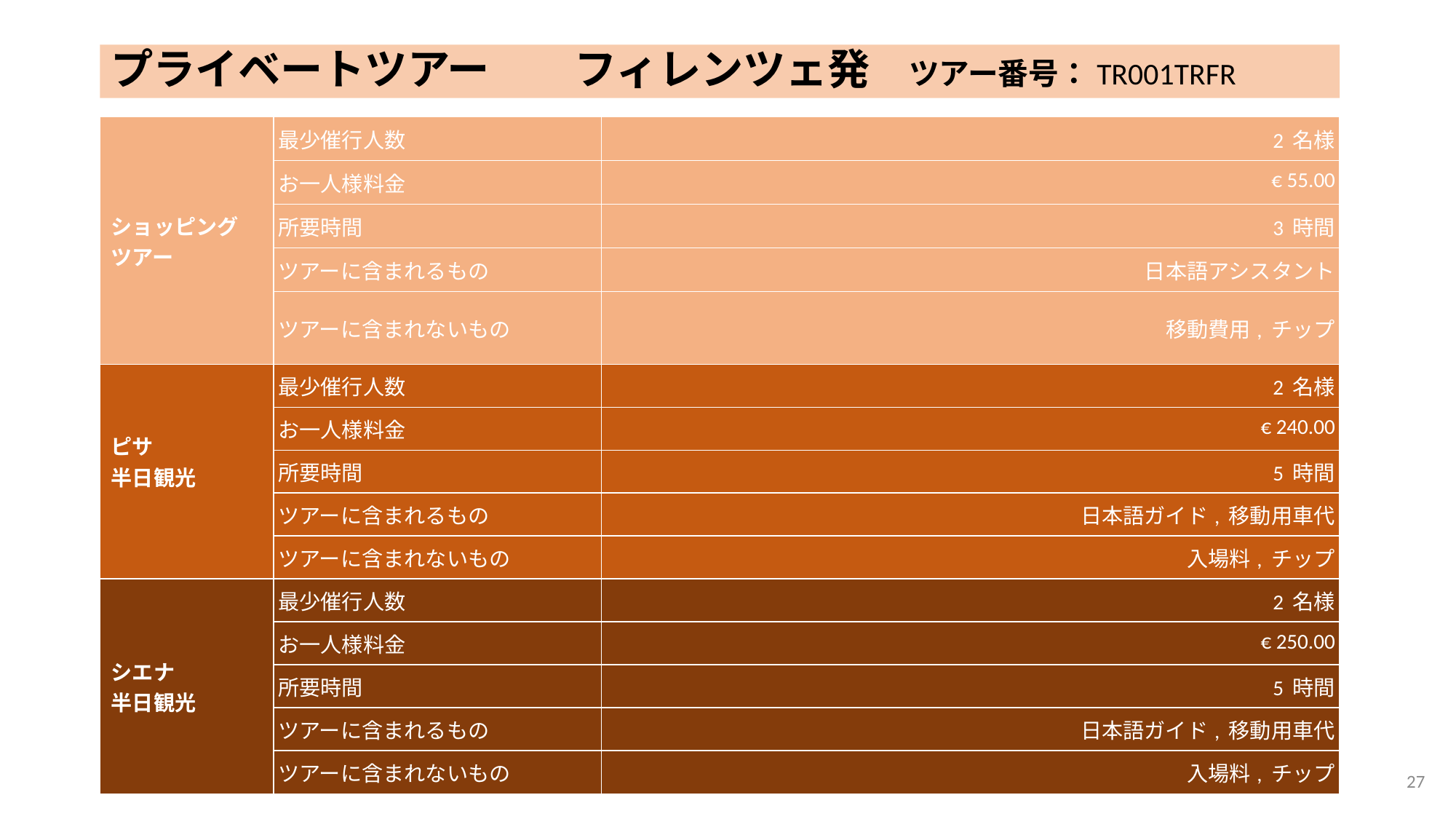

# プライベートツアー　　フィレンツェ発    ツアー番号：TR001TRFR
| ショッピング ツアー | 最少催行人数 | 2 名様 |
| --- | --- | --- |
|  | お一人様料金 | € 55.00 |
|  | 所要時間 | 3 時間 |
|  | ツアーに含まれるもの | 日本語アシスタント |
|  | ツアーに含まれないもの | 移動費用, チップ |
| ピサ 半日観光 | 最少催行人数 | 2 名様 |
|  | お一人様料金 | € 240.00 |
|  | 所要時間 | 5 時間 |
|  | ツアーに含まれるもの | 日本語ガイド, 移動用車代 |
|  | ツアーに含まれないもの | 入場料, チップ |
| シエナ 半日観光 | 最少催行人数 | 2 名様 |
|  | お一人様料金 | € 250.00 |
|  | 所要時間 | 5 時間 |
|  | ツアーに含まれるもの | 日本語ガイド, 移動用車代 |
|  | ツアーに含まれないもの | 入場料, チップ |
27